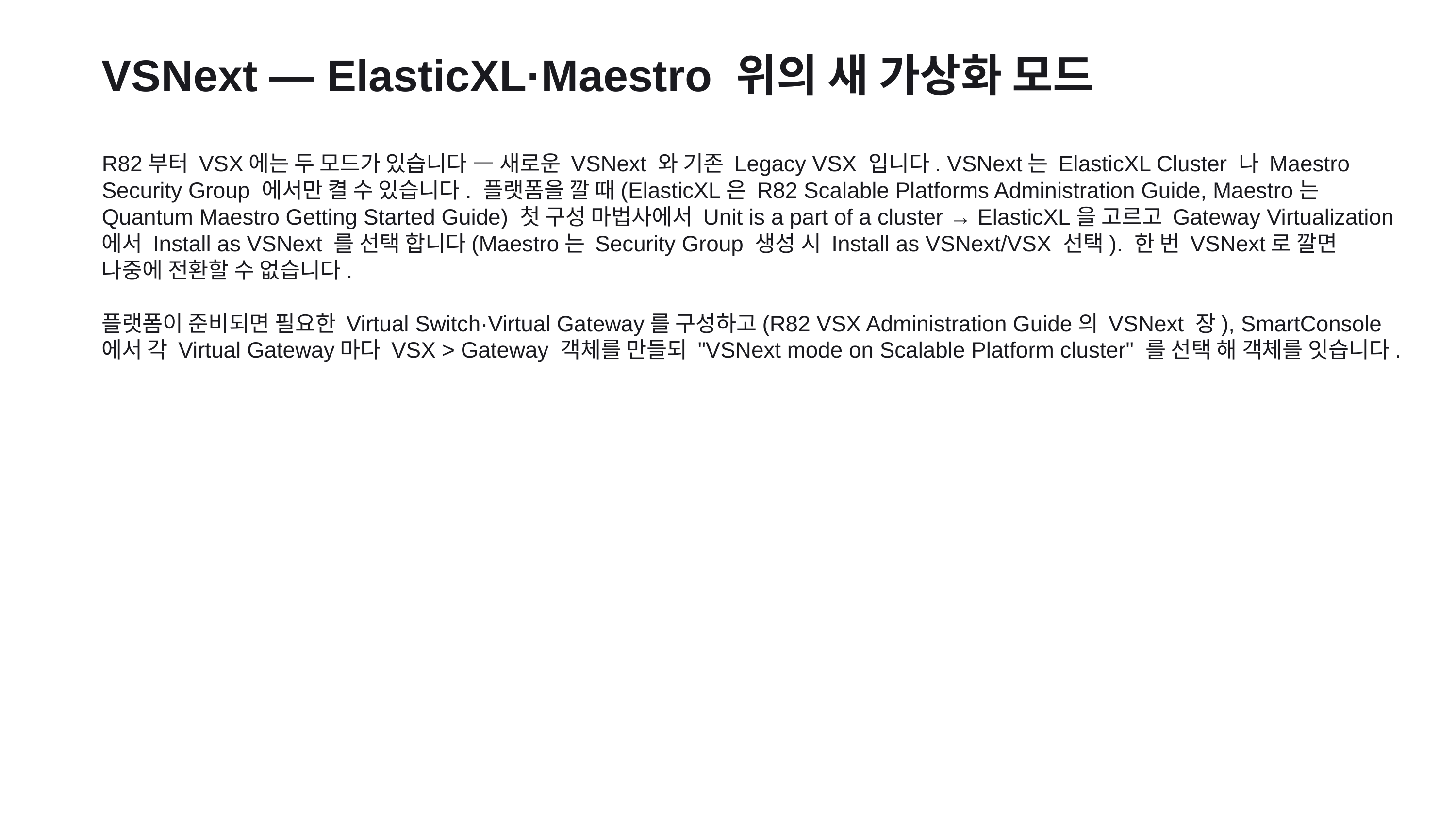

VSNext — ElasticXL·Maestro 위의 새 가상화 모드
R82부터 VSX에는 두 모드가 있습니다 — 새로운 VSNext 와 기존 Legacy VSX 입니다. VSNext는 ElasticXL Cluster 나 Maestro Security Group 에서만 켤 수 있습니다. 플랫폼을 깔 때(ElasticXL은 R82 Scalable Platforms Administration Guide, Maestro는 Quantum Maestro Getting Started Guide) 첫 구성 마법사에서 Unit is a part of a cluster → ElasticXL을 고르고 Gateway Virtualization에서 Install as VSNext 를 선택 합니다(Maestro는 Security Group 생성 시 Install as VSNext/VSX 선택). 한 번 VSNext로 깔면 나중에 전환할 수 없습니다.

플랫폼이 준비되면 필요한 Virtual Switch·Virtual Gateway를 구성하고(R82 VSX Administration Guide의 VSNext 장), SmartConsole에서 각 Virtual Gateway마다 VSX > Gateway 객체를 만들되 "VSNext mode on Scalable Platform cluster" 를 선택 해 객체를 잇습니다.